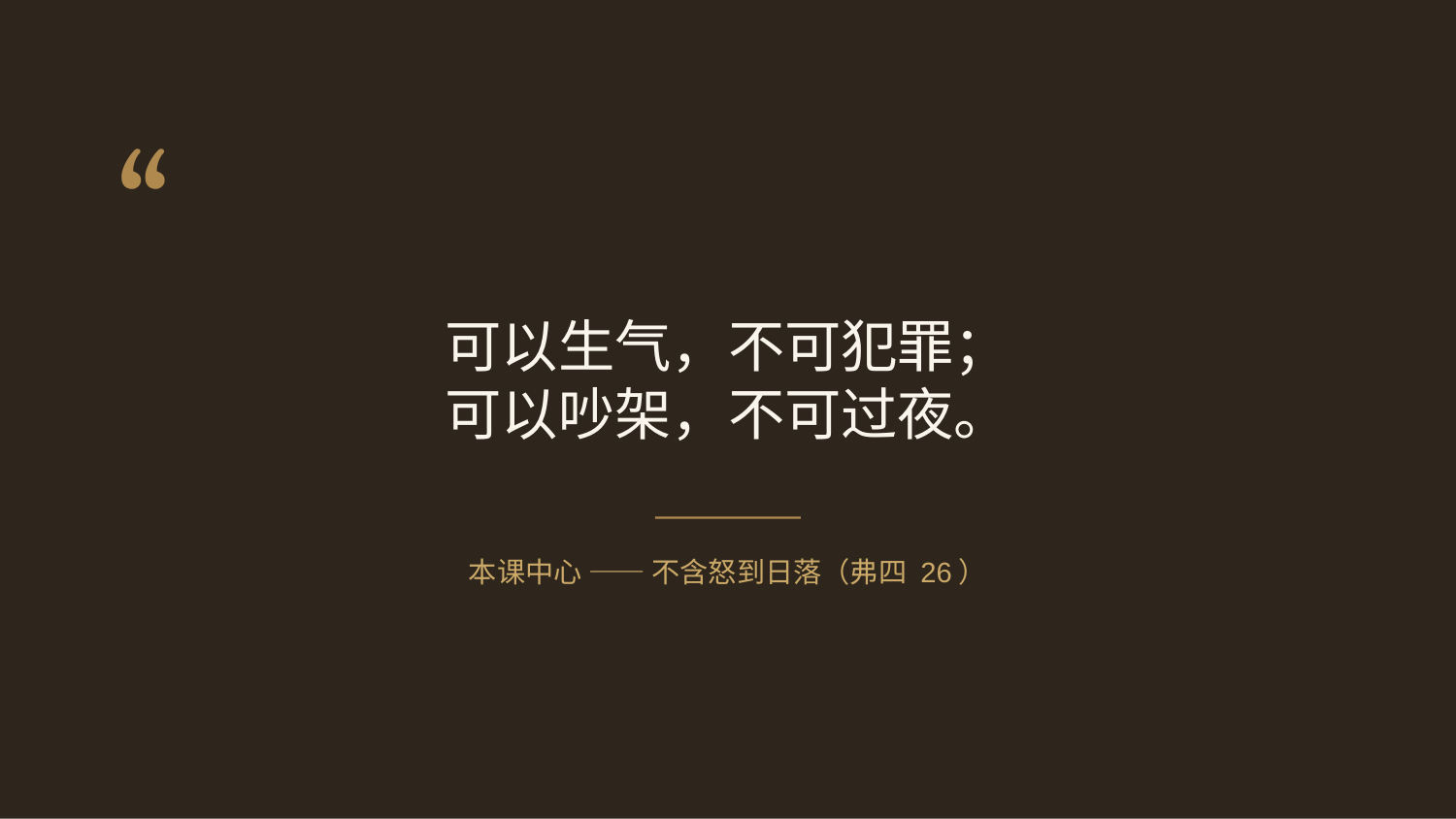

“
可以生气，不可犯罪；
可以吵架，不可过夜。

本课中心 —— 不含怒到日落（弗四 26）